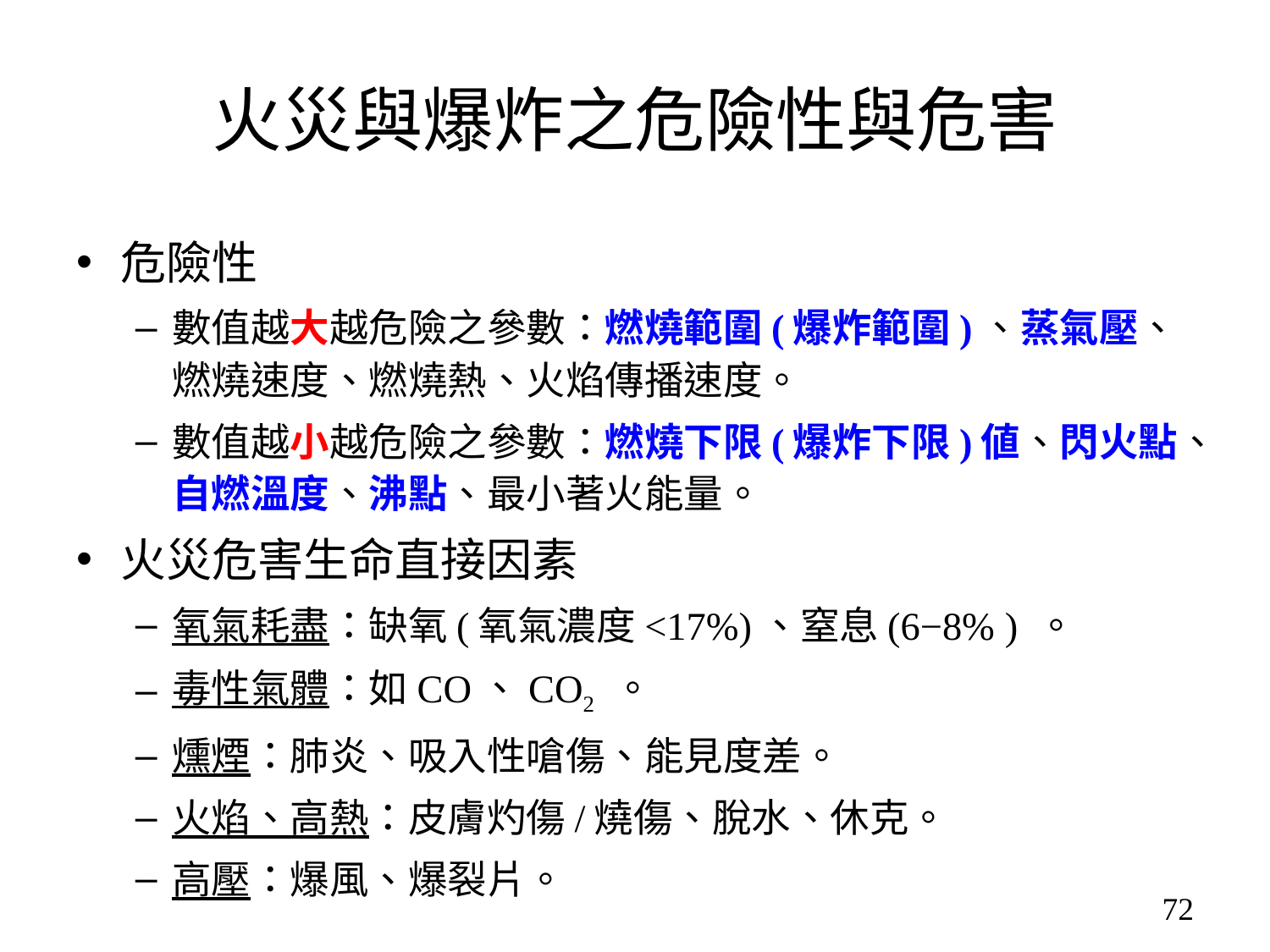

# 火災與爆炸之危險性與危害
危險性
數值越大越危險之參數：燃燒範圍(爆炸範圍)、蒸氣壓、燃燒速度、燃燒熱、火焰傳播速度。
數值越小越危險之參數：燃燒下限(爆炸下限)値、閃火點、自燃溫度、沸點、最小著火能量。
火災危害生命直接因素
氧氣耗盡：缺氧(氧氣濃度<17%)、窒息(6−8% ) 。
毒性氣體：如CO、CO2 。
燻煙：肺炎、吸入性嗆傷、能見度差。
火焰、高熱：皮膚灼傷/燒傷、脫水、休克。
高壓：爆風、爆裂片。
72